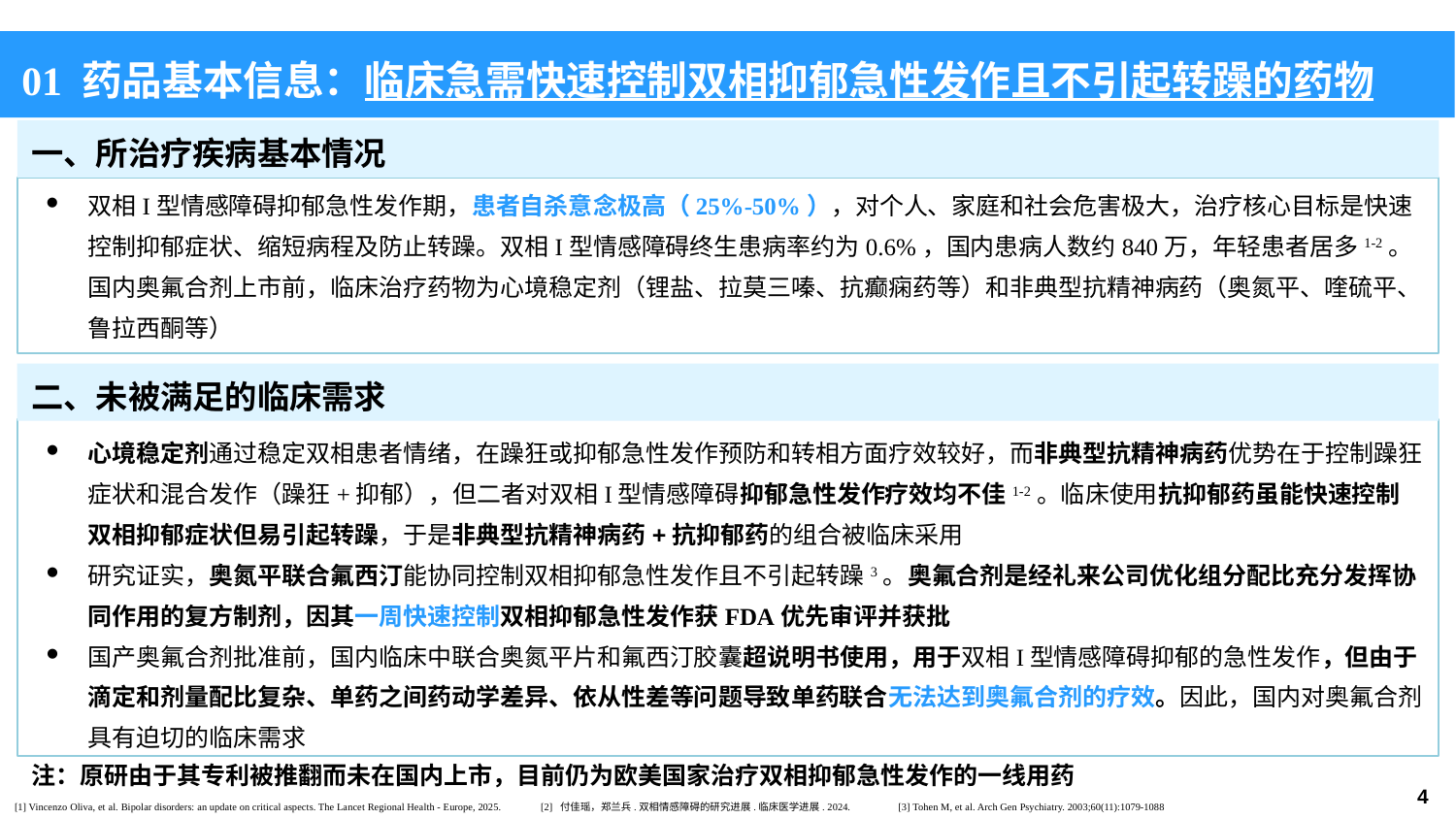

01 药品基本信息：临床急需快速控制双相抑郁急性发作且不引起转躁的药物
一、所治疗疾病基本情况
心境稳定剂通过稳定双相患者情绪，在躁狂或抑郁急性发作预防和转相方面疗效较好，而非典型抗精神病药优势在于控制躁狂症状和混合发作（躁狂+抑郁），但二者对双相I型情感障碍抑郁急性发作疗效均不佳1-2。临床使用抗抑郁药虽能快速控制双相抑郁症状但易引起转躁，于是非典型抗精神病药+抗抑郁药的组合被临床采用
研究证实，奥氮平联合氟西汀能协同控制双相抑郁急性发作且不引起转躁3。奥氟合剂是经礼来公司优化组分配比充分发挥协同作用的复方制剂，因其一周快速控制双相抑郁急性发作获FDA优先审评并获批
国产奥氟合剂批准前，国内临床中联合奥氮平片和氟西汀胶囊超说明书使用，用于双相I型情感障碍抑郁的急性发作，但由于滴定和剂量配比复杂、单药之间药动学差异、依从性差等问题导致单药联合无法达到奥氟合剂的疗效。因此，国内对奥氟合剂具有迫切的临床需求
双相I型情感障碍抑郁急性发作期，患者自杀意念极高（25%-50%），对个人、家庭和社会危害极大，治疗核心目标是快速控制抑郁症状、缩短病程及防止转躁。双相I型情感障碍终生患病率约为0.6%，国内患病人数约840万，年轻患者居多1-2。国内奥氟合剂上市前，临床治疗药物为心境稳定剂（锂盐、拉莫三嗪、抗癫痫药等）和非典型抗精神病药（奥氮平、喹硫平、鲁拉西酮等）

二、未被满足的临床需求
注：原研由于其专利被推翻而未在国内上市，目前仍为欧美国家治疗双相抑郁急性发作的一线用药
[1] Vincenzo Oliva, et al. Bipolar disorders: an update on critical aspects. The Lancet Regional Health - Europe, 2025.               [2] 付佳瑶，郑兰兵.双相情感障碍的研究进展.临床医学进展. 2024.                  [3] Tohen M, et al. Arch Gen Psychiatry. 2003;60(11):1079-1088